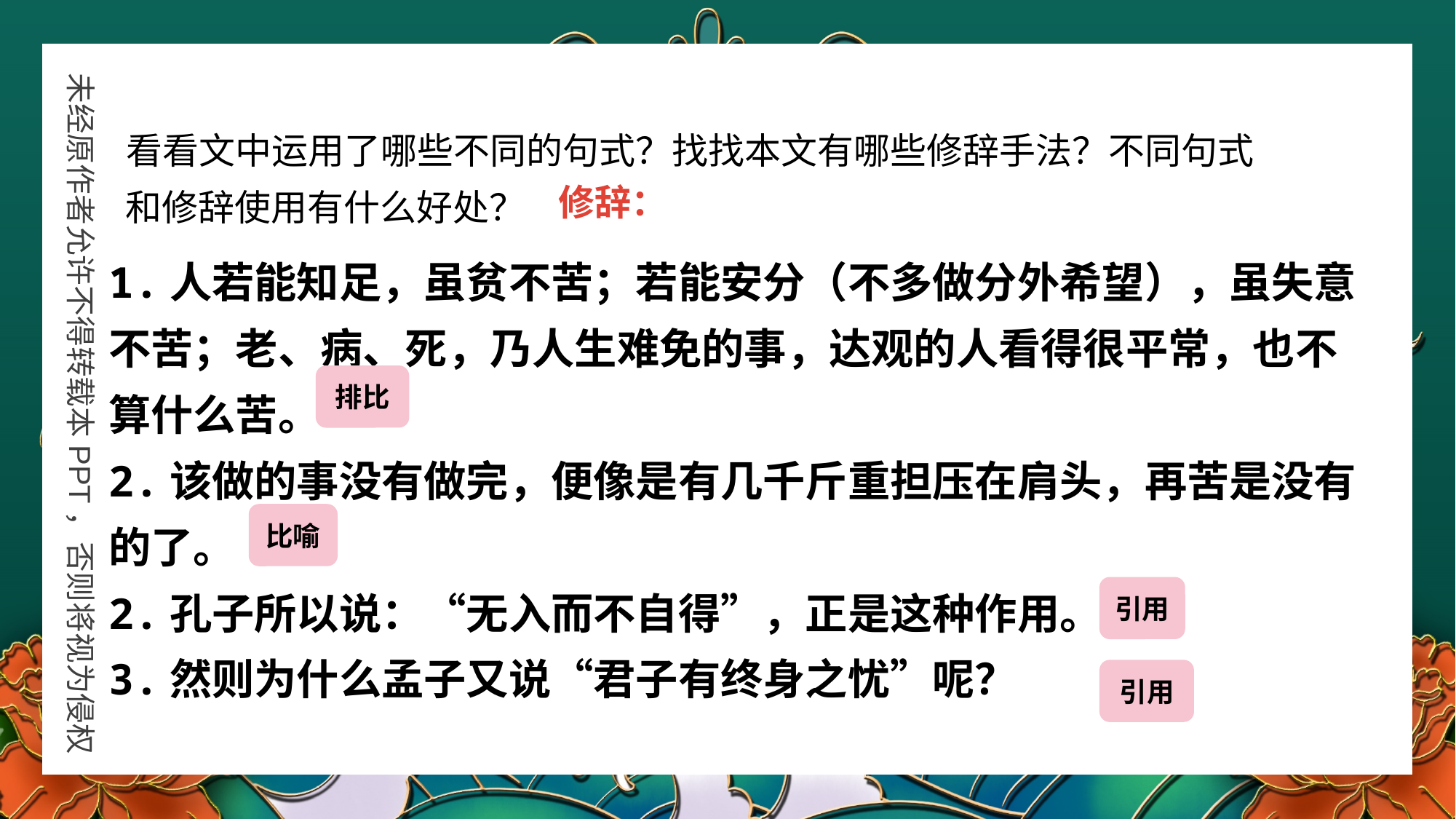

看看文中运用了哪些不同的句式？找找本文有哪些修辞手法？不同句式和修辞使用有什么好处？
修辞：
1.人若能知足，虽贫不苦；若能安分（不多做分外希望），虽失意不苦；老、病、死，乃人生难免的事，达观的人看得很平常，也不算什么苦。
2.该做的事没有做完，便像是有几千斤重担压在肩头，再苦是没有的了。
2.孔子所以说：“无入而不自得”，正是这种作用。
3.然则为什么孟子又说“君子有终身之忧”呢？
排比
比喻
引用
引用